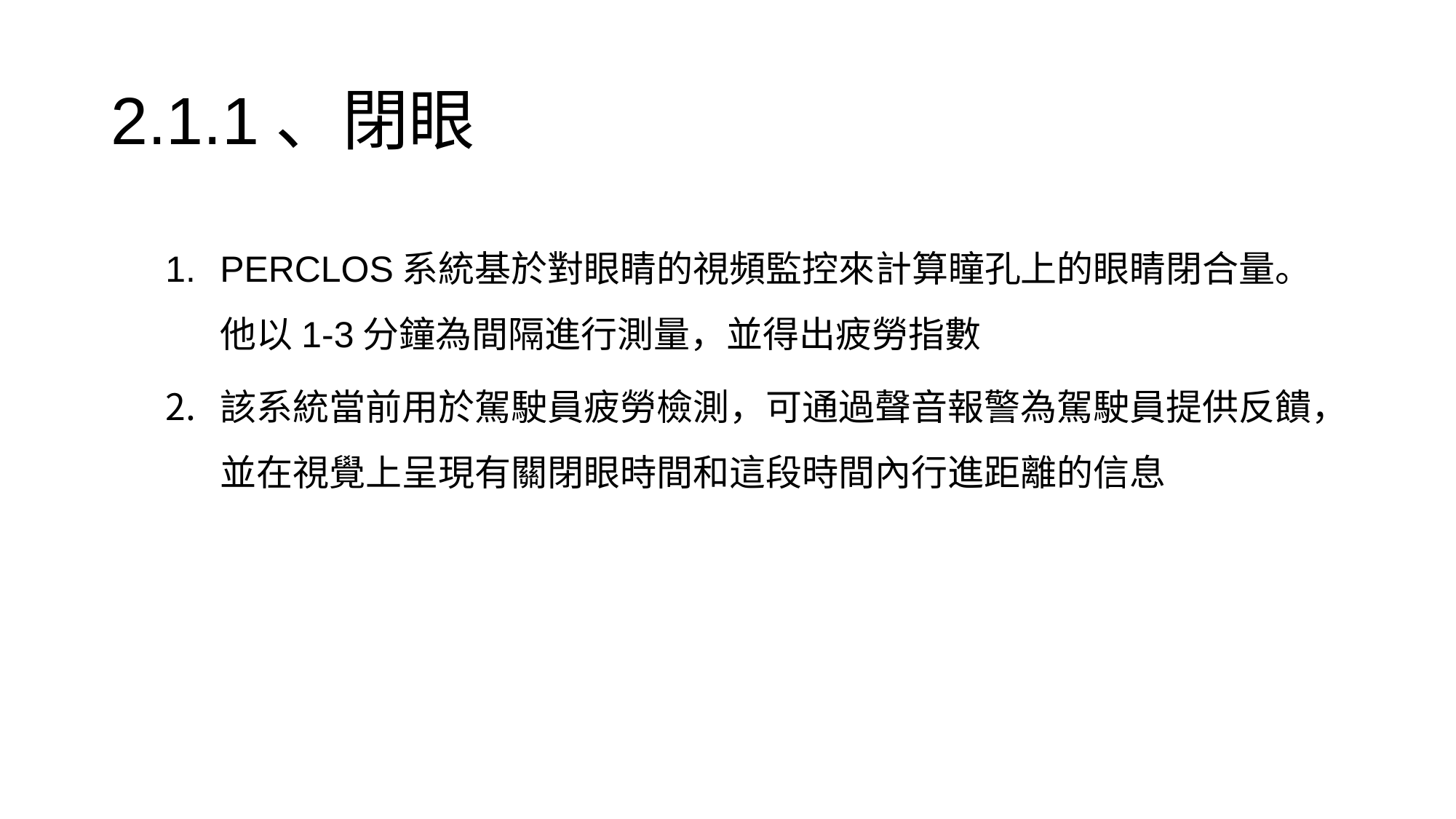

# 2.1.1、閉眼
PERCLOS系統基於對眼睛的視頻監控來計算瞳孔上的眼睛閉合量。他以1-3分鐘為間隔進行測量，並得出疲勞指數
該系統當前用於駕駛員疲勞檢測，可通過聲音報警為駕駛員提供反饋，並在視覺上呈現有關閉眼時間和這段時間內行進距離的信息